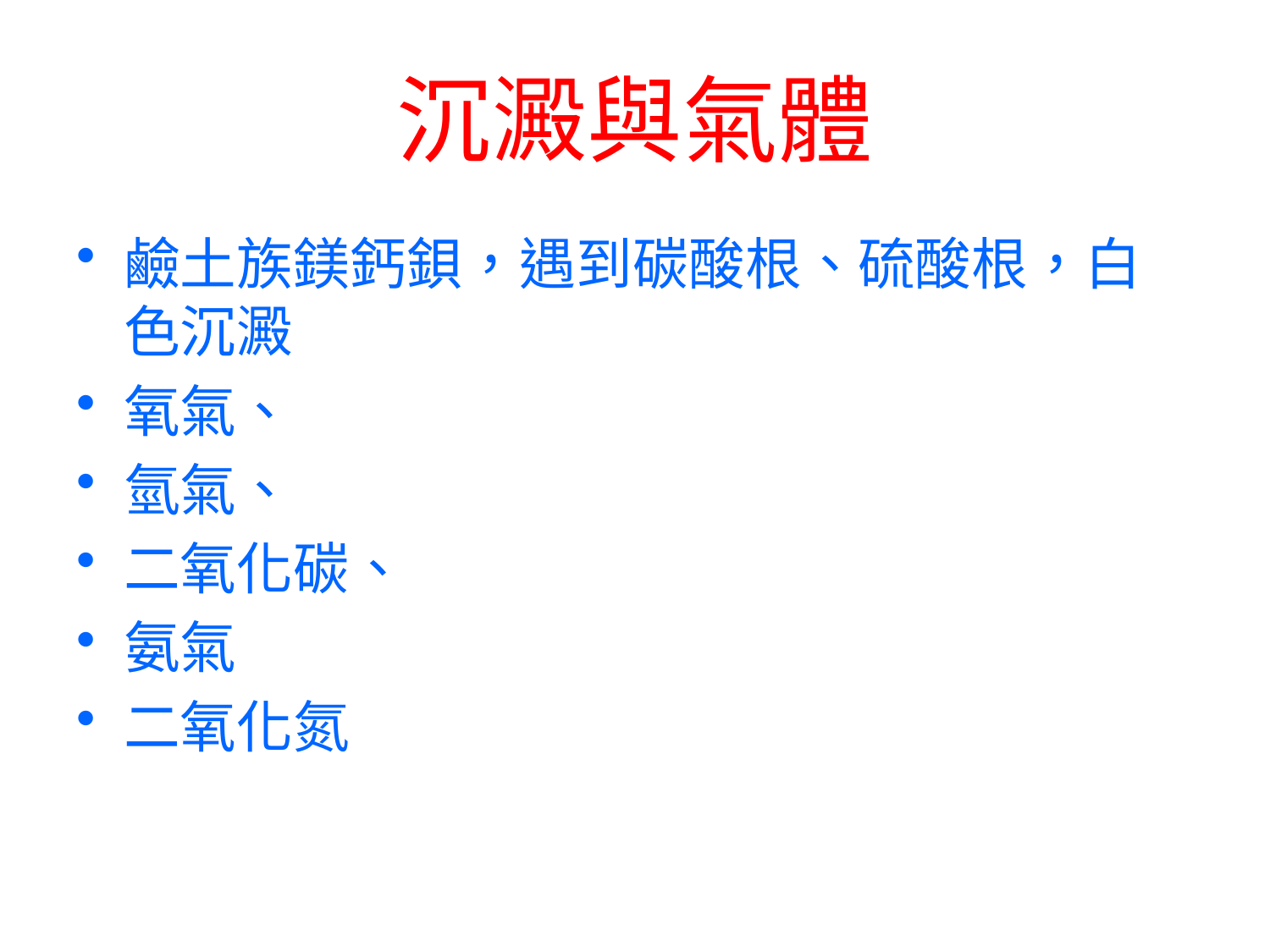

# 沉澱與氣體
鹼土族鎂鈣鋇，遇到碳酸根、硫酸根，白色沉澱
氧氣、
氫氣、
二氧化碳、
氨氣
二氧化氮